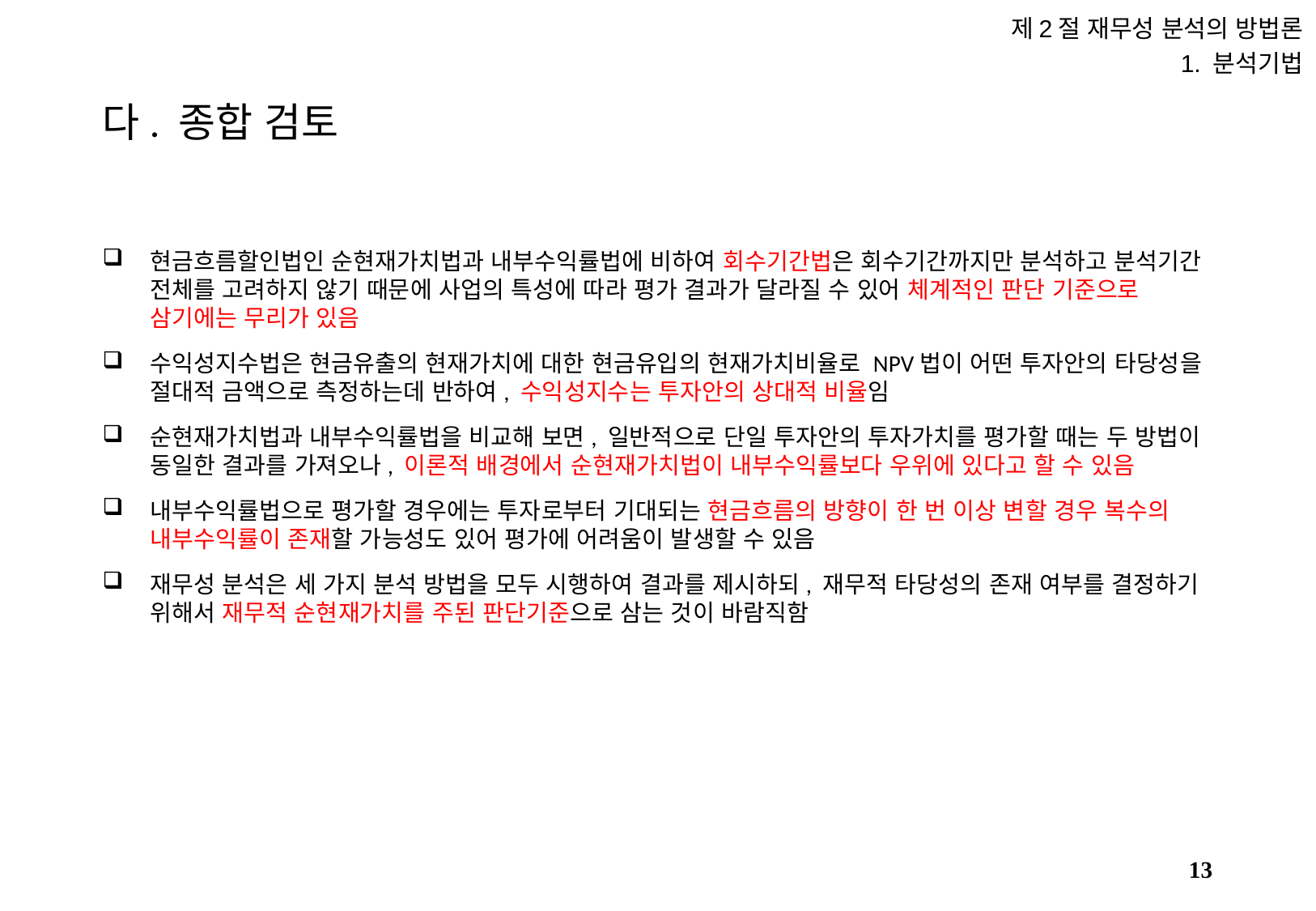

제2절 재무성 분석의 방법론
1. 분석기법
# 다. 종합 검토
현금흐름할인법인 순현재가치법과 내부수익률법에 비하여 회수기간법은 회수기간까지만 분석하고 분석기간 전체를 고려하지 않기 때문에 사업의 특성에 따라 평가 결과가 달라질 수 있어 체계적인 판단 기준으로 삼기에는 무리가 있음
수익성지수법은 현금유출의 현재가치에 대한 현금유입의 현재가치비율로 NPV법이 어떤 투자안의 타당성을 절대적 금액으로 측정하는데 반하여, 수익성지수는 투자안의 상대적 비율임
순현재가치법과 내부수익률법을 비교해 보면, 일반적으로 단일 투자안의 투자가치를 평가할 때는 두 방법이 동일한 결과를 가져오나, 이론적 배경에서 순현재가치법이 내부수익률보다 우위에 있다고 할 수 있음
내부수익률법으로 평가할 경우에는 투자로부터 기대되는 현금흐름의 방향이 한 번 이상 변할 경우 복수의 내부수익률이 존재할 가능성도 있어 평가에 어려움이 발생할 수 있음
재무성 분석은 세 가지 분석 방법을 모두 시행하여 결과를 제시하되, 재무적 타당성의 존재 여부를 결정하기 위해서 재무적 순현재가치를 주된 판단기준으로 삼는 것이 바람직함
13